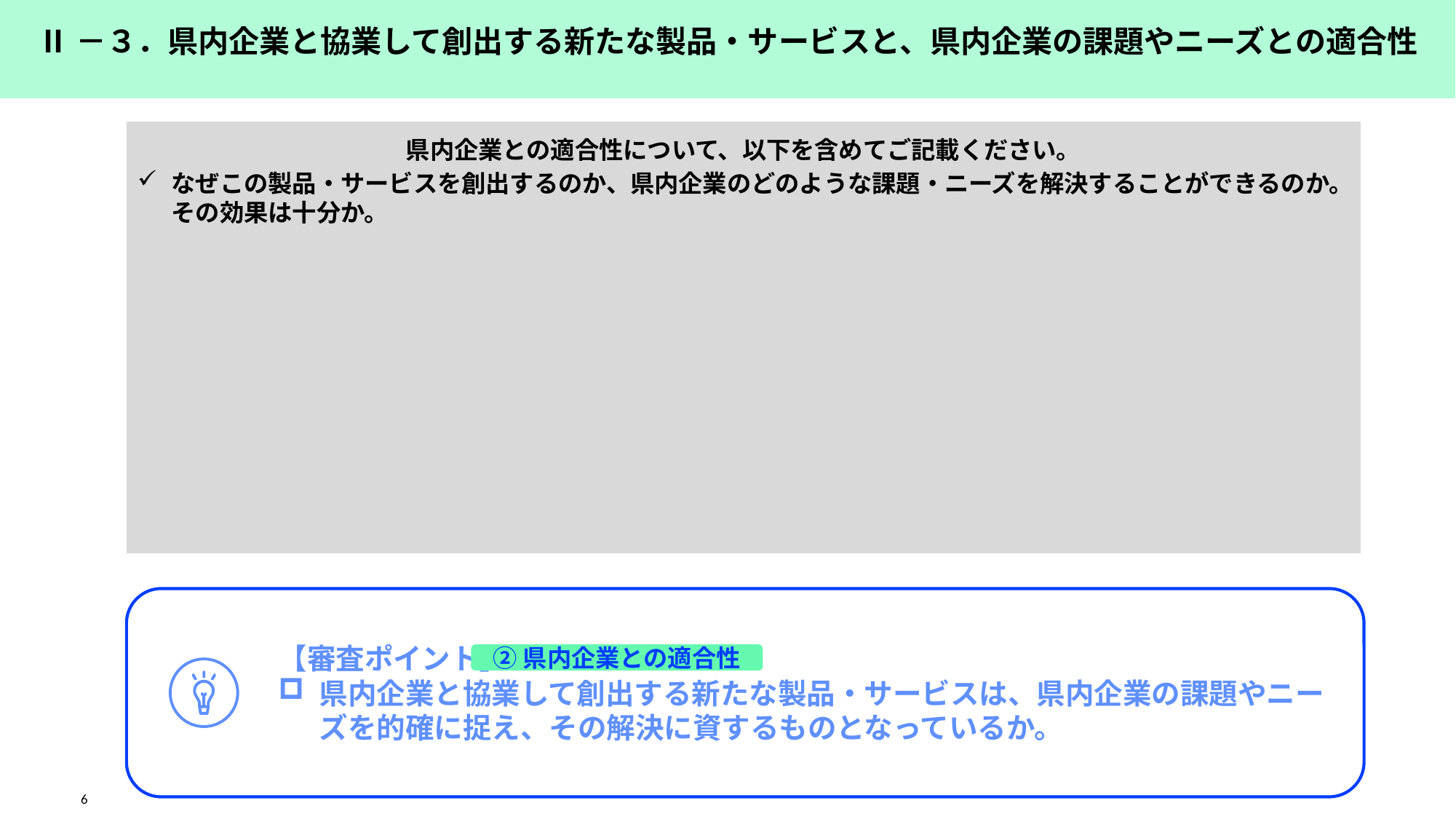

Ⅱ－３．県内企業と協業して創出する新たな製品・サービスと、県内企業の課題やニーズとの適合性
県内企業との適合性について、以下を含めてご記載ください。
なぜこの製品・サービスを創出するのか、県内企業のどのような課題・ニーズを解決することができるのか。その効果は十分か。
【審査ポイント】
県内企業と協業して創出する新たな製品・サービスは、県内企業の課題やニーズを的確に捉え、その解決に資するものとなっているか。
②県内企業との適合性

6